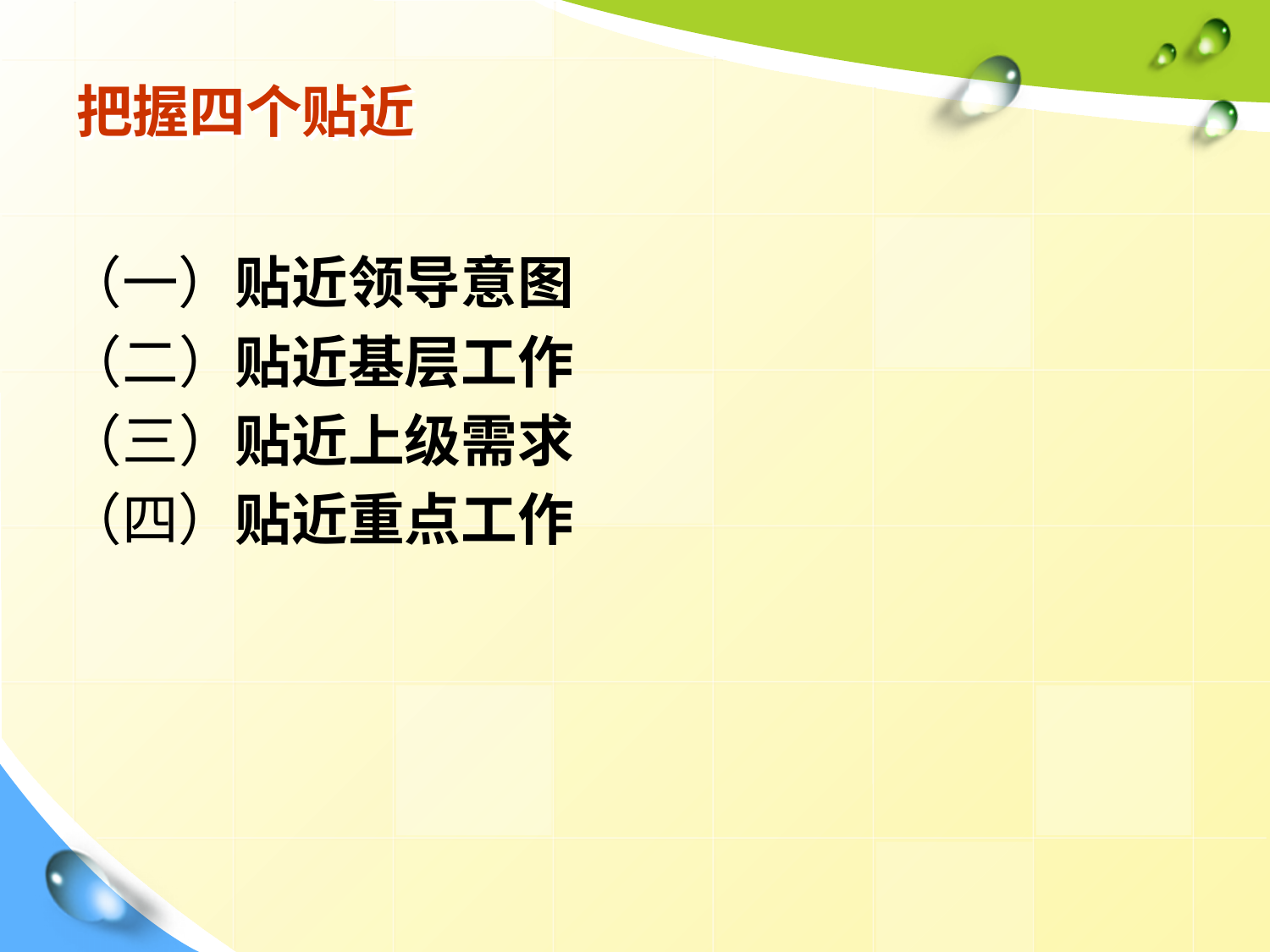

# 把握四个贴近
（一）贴近领导意图
（二）贴近基层工作
（三）贴近上级需求
（四）贴近重点工作